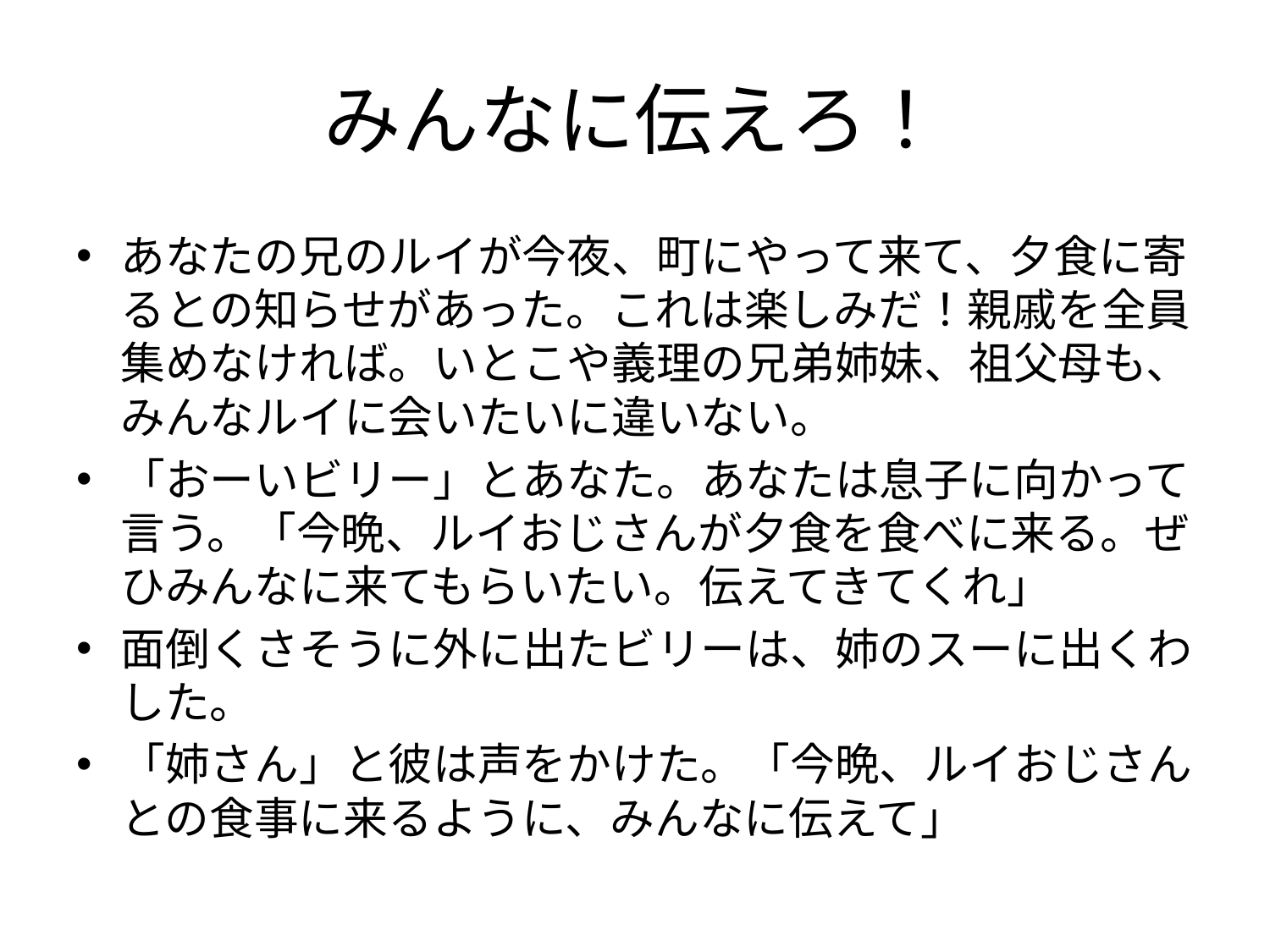

# みんなに伝えろ！
あなたの兄のルイが今夜、町にやって来て、夕食に寄るとの知らせがあった。これは楽しみだ！親戚を全員集めなければ。いとこや義理の兄弟姉妹、祖父母も、みんなルイに会いたいに違いない。
「おーいビリー」とあなた。あなたは息子に向かって言う。「今晩、ルイおじさんが夕食を食べに来る。ぜひみんなに来てもらいたい。伝えてきてくれ」
面倒くさそうに外に出たビリーは、姉のスーに出くわした。
「姉さん」と彼は声をかけた。「今晩、ルイおじさんとの食事に来るように、みんなに伝えて」